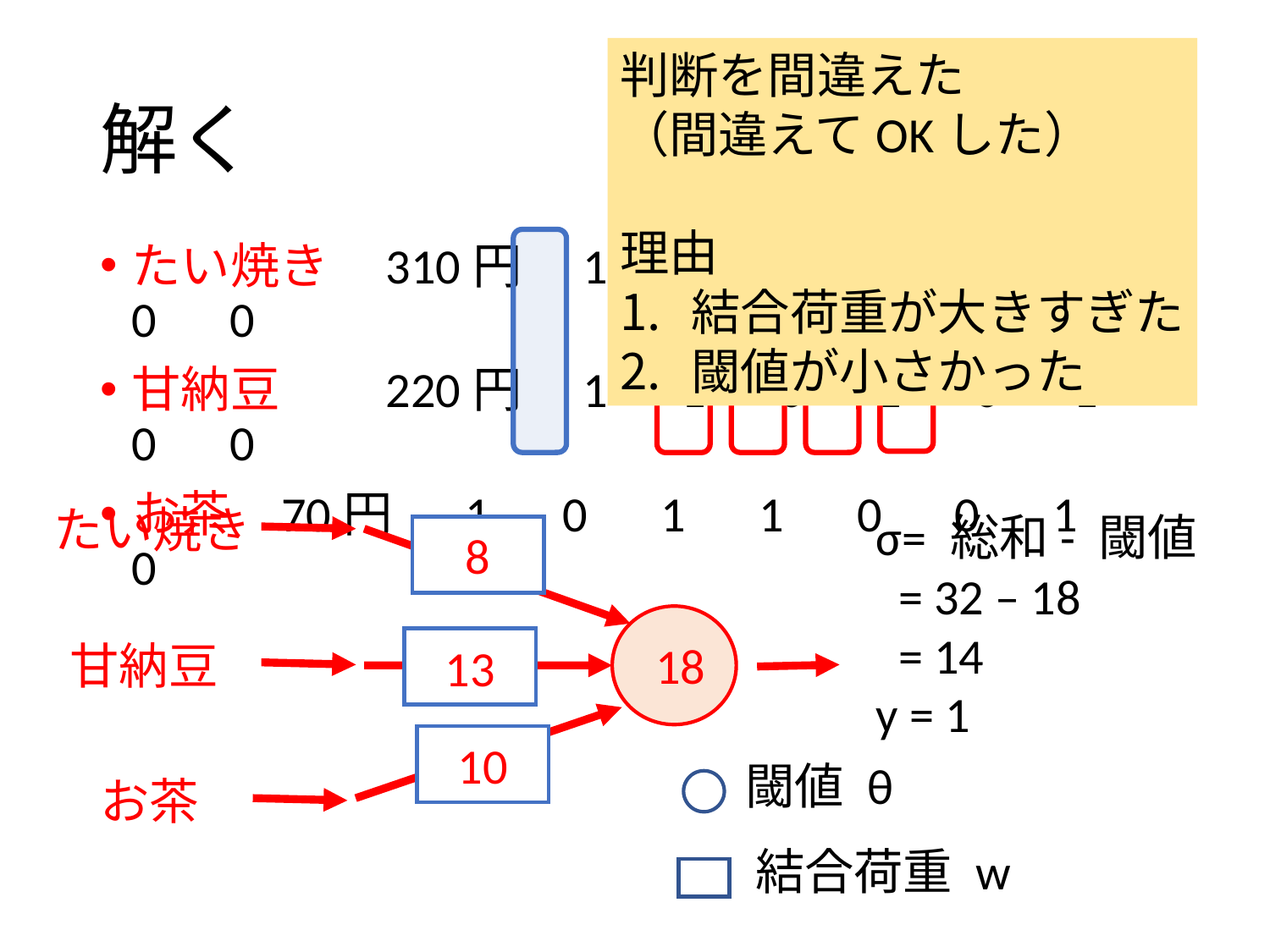

判断を間違えた
（間違えてOKした）

理由
結合荷重が大きすぎた
閾値が小さかった
# 解く

たい焼き	310円　1　1　1　0　1　0　0　0
甘納豆	220円　1　1　0　1　0　1　0　0
お茶	 70円　 1　0　1　1　0　0　1　0

たい焼き
σ= 総和- 閾値
  = 32 – 18
  = 14
y = 1
8

甘納豆
13
18
10
閾値 θ
お茶

結合荷重 w